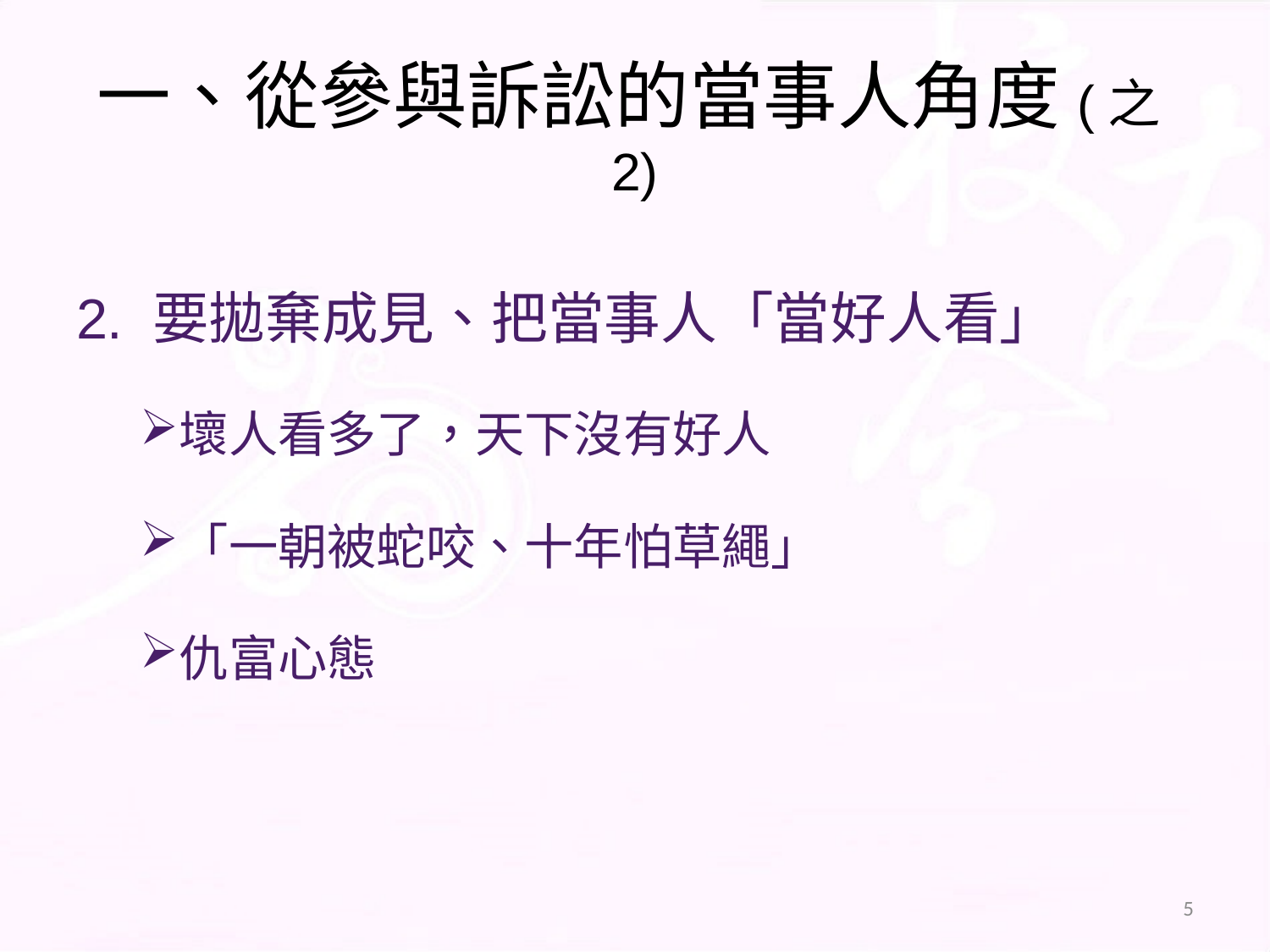

# 一、從參與訴訟的當事人角度(之2)
2. 要拋棄成見、把當事人「當好人看」
壞人看多了，天下沒有好人
「一朝被蛇咬、十年怕草繩」
仇富心態
5